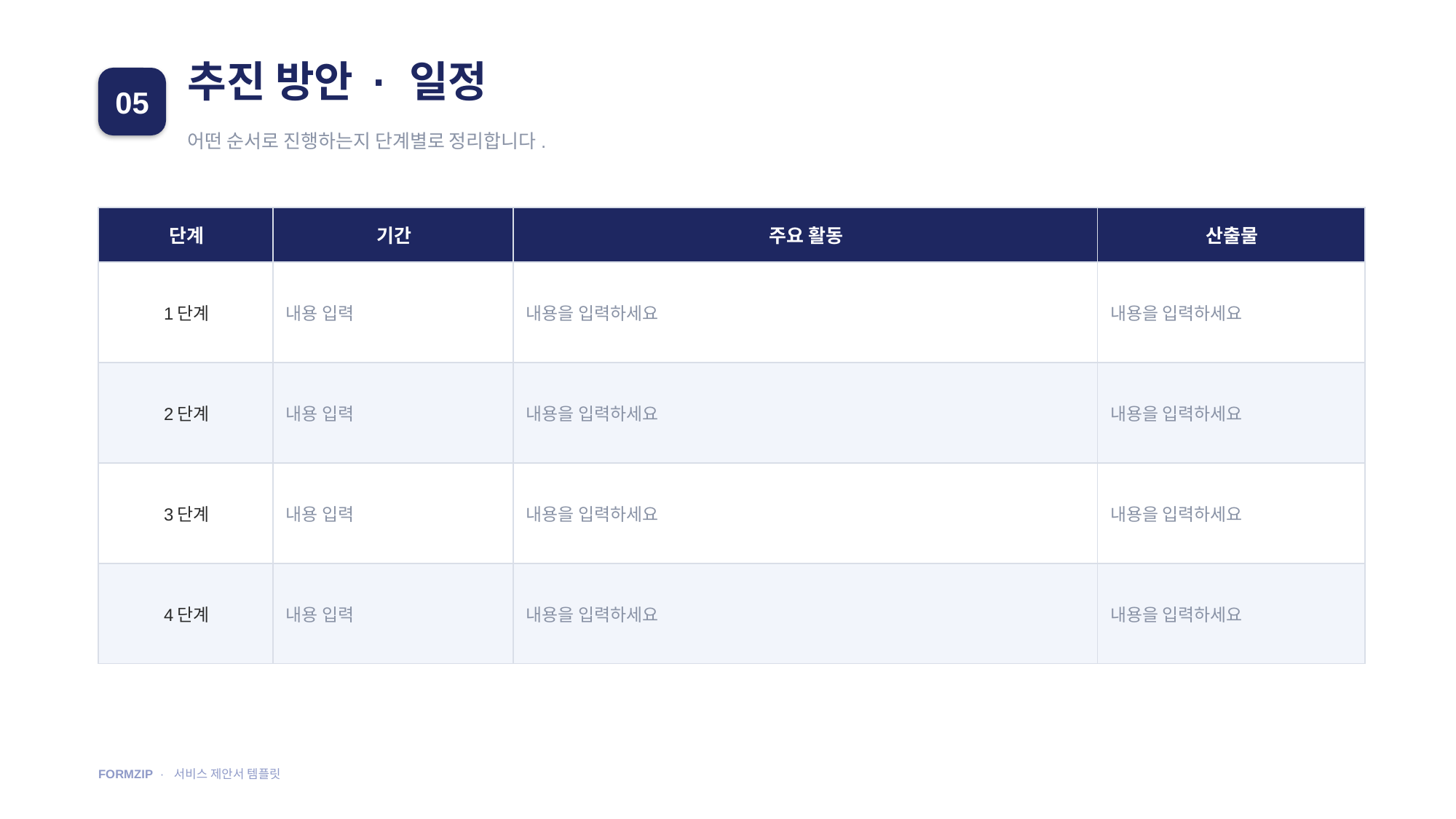

추진 방안 · 일정
05
어떤 순서로 진행하는지 단계별로 정리합니다.
| 단계 | 기간 | 주요 활동 | 산출물 |
| --- | --- | --- | --- |
| 1단계 | 내용 입력 | 내용을 입력하세요 | 내용을 입력하세요 |
| 2단계 | 내용 입력 | 내용을 입력하세요 | 내용을 입력하세요 |
| 3단계 | 내용 입력 | 내용을 입력하세요 | 내용을 입력하세요 |
| 4단계 | 내용 입력 | 내용을 입력하세요 | 내용을 입력하세요 |
FORMZIP  ·  서비스 제안서 템플릿